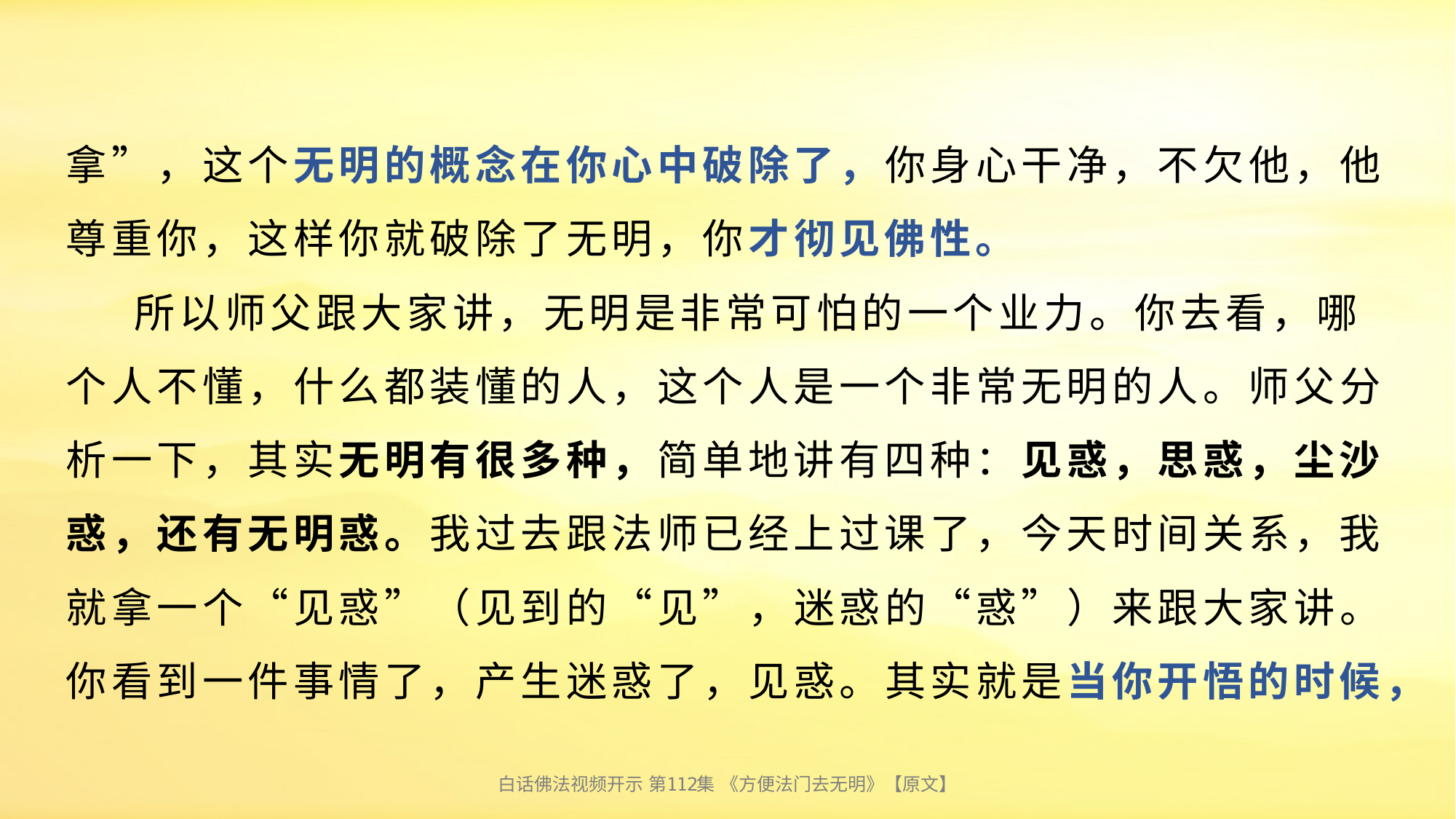

# 拿”，这个无明的概念在你心中破除了，你身心干净，不欠他，他尊重你，这样你就破除了无明，你才彻见佛性。 所以师父跟大家讲，无明是非常可怕的一个业力。你去看，哪个人不懂，什么都装懂的人，这个人是一个非常无明的人。师父分析一下，其实无明有很多种，简单地讲有四种：见惑，思惑，尘沙惑，还有无明惑。我过去跟法师已经上过课了，今天时间关系，我就拿一个“见惑”（见到的“见”，迷惑的“惑”）来跟大家讲。你看到一件事情了，产生迷惑了，见惑。其实就是当你开悟的时候，
白话佛法视频开示 第112集 《方便法门去无明》【原文】